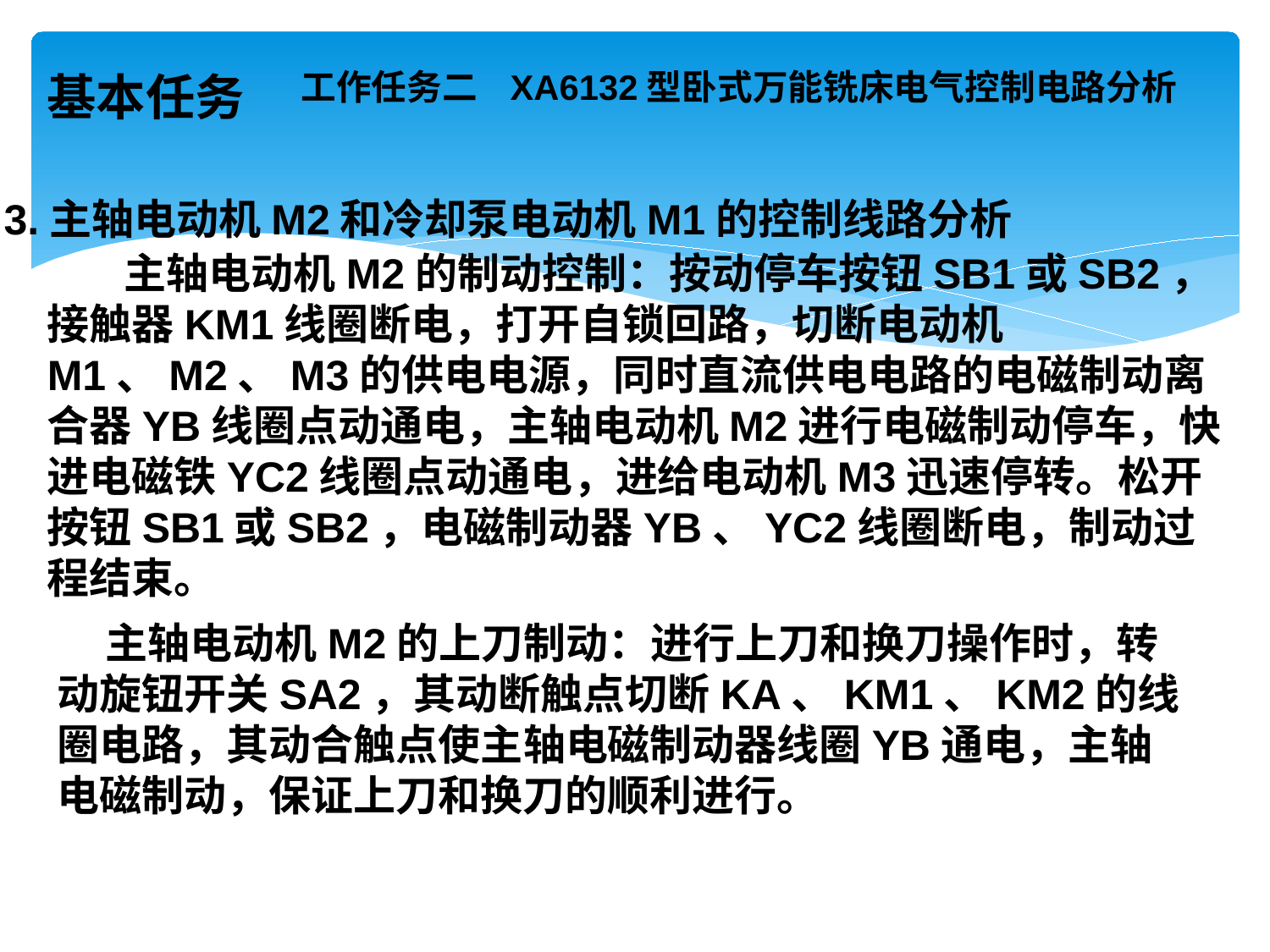

# 工作任务二   XA6132型卧式万能铣床电气控制电路分析
基本任务
3.主轴电动机M2和冷却泵电动机M1的控制线路分析
       主轴电动机M2的制动控制：按动停车按钮SB1或SB2，接触器KM1线圈断电，打开自锁回路，切断电动机M1、M2、M3的供电电源，同时直流供电电路的电磁制动离合器YB线圈点动通电，主轴电动机M2进行电磁制动停车，快进电磁铁YC2线圈点动通电，进给电动机M3迅速停转。松开按钮SB1或SB2，电磁制动器YB、YC2线圈断电，制动过程结束。
    主轴电动机M2的上刀制动：进行上刀和换刀操作时，转动旋钮开关SA2，其动断触点切断KA、KM1、KM2的线圈电路，其动合触点使主轴电磁制动器线圈YB通电，主轴电磁制动，保证上刀和换刀的顺利进行。